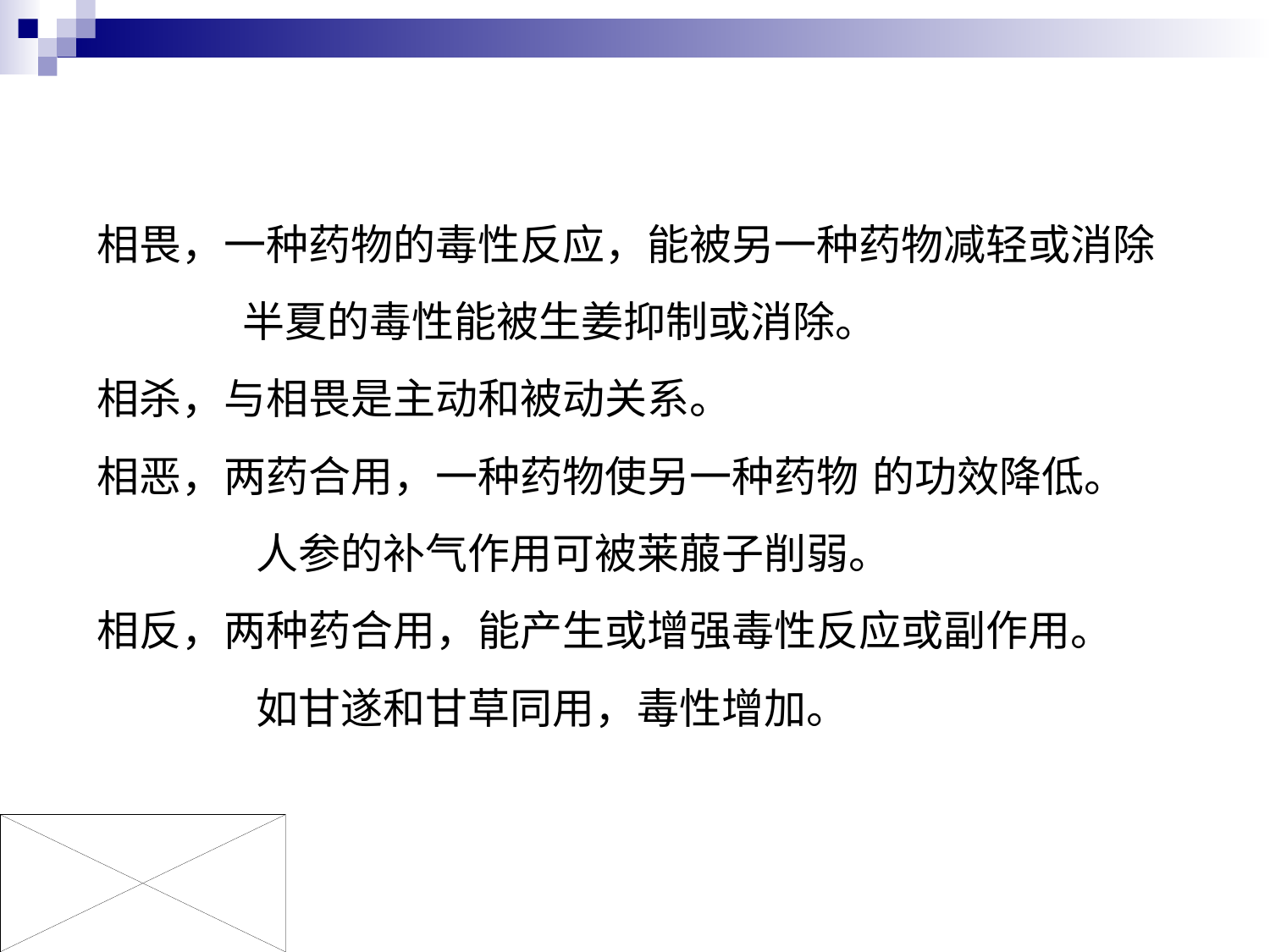

相畏，一种药物的毒性反应，能被另一种药物减轻或消除
          半夏的毒性能被生姜抑制或消除。
相杀，与相畏是主动和被动关系。
相恶，两药合用，一种药物使另一种药物 的功效降低。
           人参的补气作用可被莱菔子削弱。
相反，两种药合用，能产生或增强毒性反应或副作用。
           如甘遂和甘草同用，毒性增加。